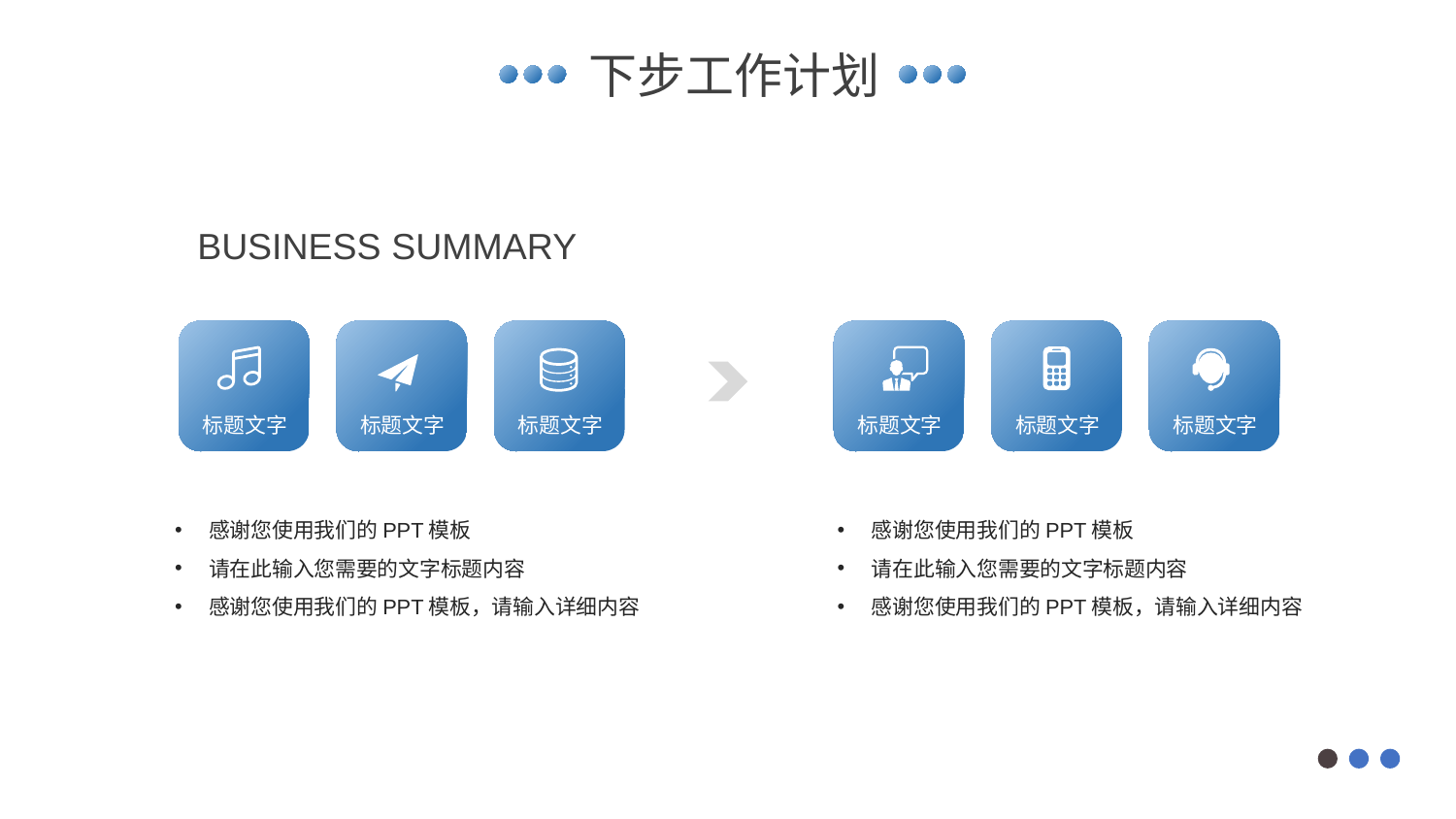

下步工作计划

BUSINESS SUMMARY

标题文字
标题文字
标题文字
标题文字
标题文字
标题文字
感谢您使用我们的PPT模板
请在此输入您需要的文字标题内容
感谢您使用我们的PPT模板，请输入详细内容
感谢您使用我们的PPT模板
请在此输入您需要的文字标题内容
感谢您使用我们的PPT模板，请输入详细内容